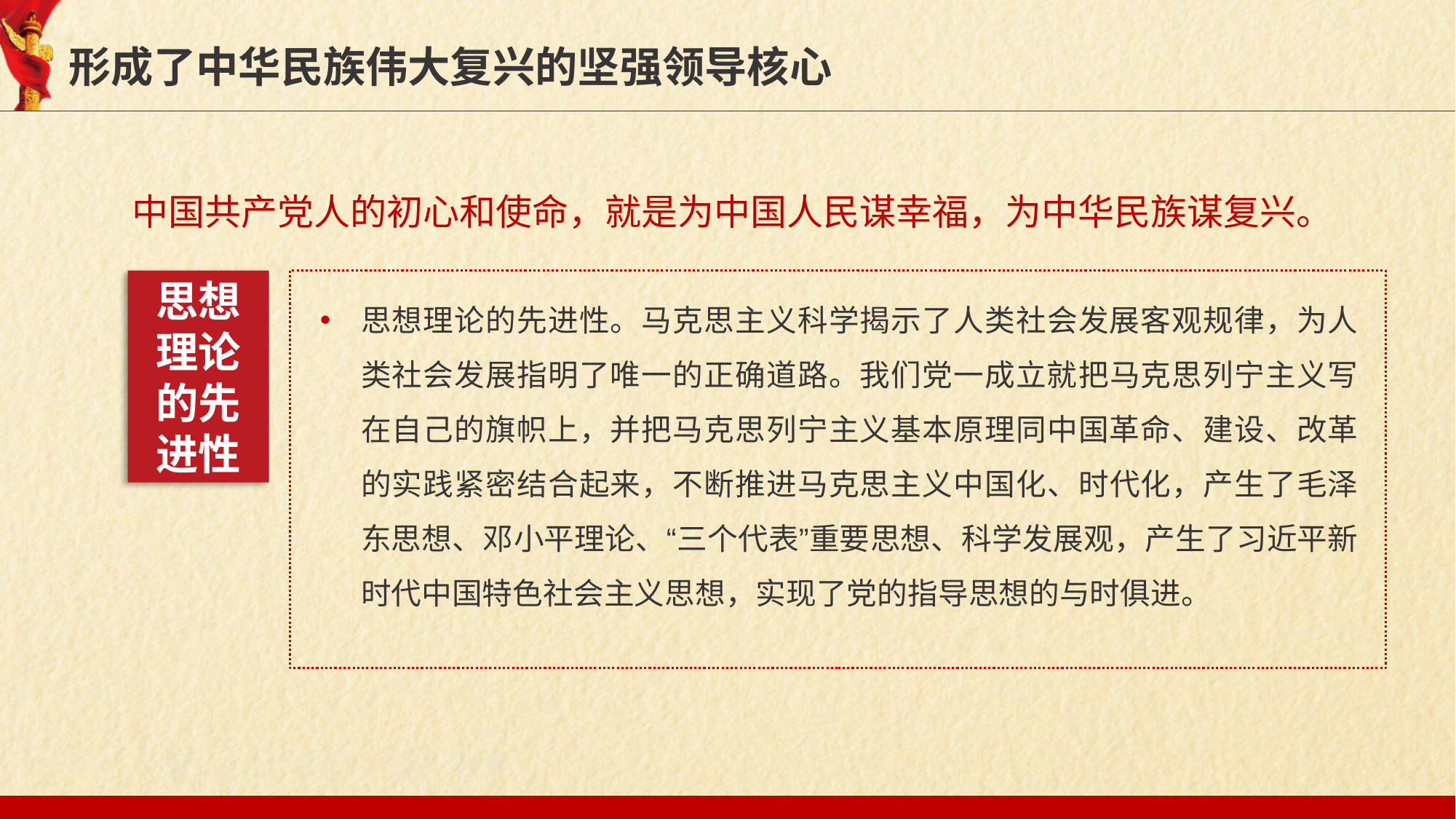

形成了中华民族伟大复兴的坚强领导核心
中国共产党人的初心和使命，就是为中国人民谋幸福，为中华民族谋复兴。
思想理论的先进性

思想理论的先进性。马克思主义科学揭示了人类社会发展客观规律，为人类社会发展指明了唯一的正确道路。我们党一成立就把马克思列宁主义写在自己的旗帜上，并把马克思列宁主义基本原理同中国革命、建设、改革的实践紧密结合起来，不断推进马克思主义中国化、时代化，产生了毛泽东思想、邓小平理论、“三个代表”重要思想、科学发展观，产生了习近平新时代中国特色社会主义思想，实现了党的指导思想的与时俱进。